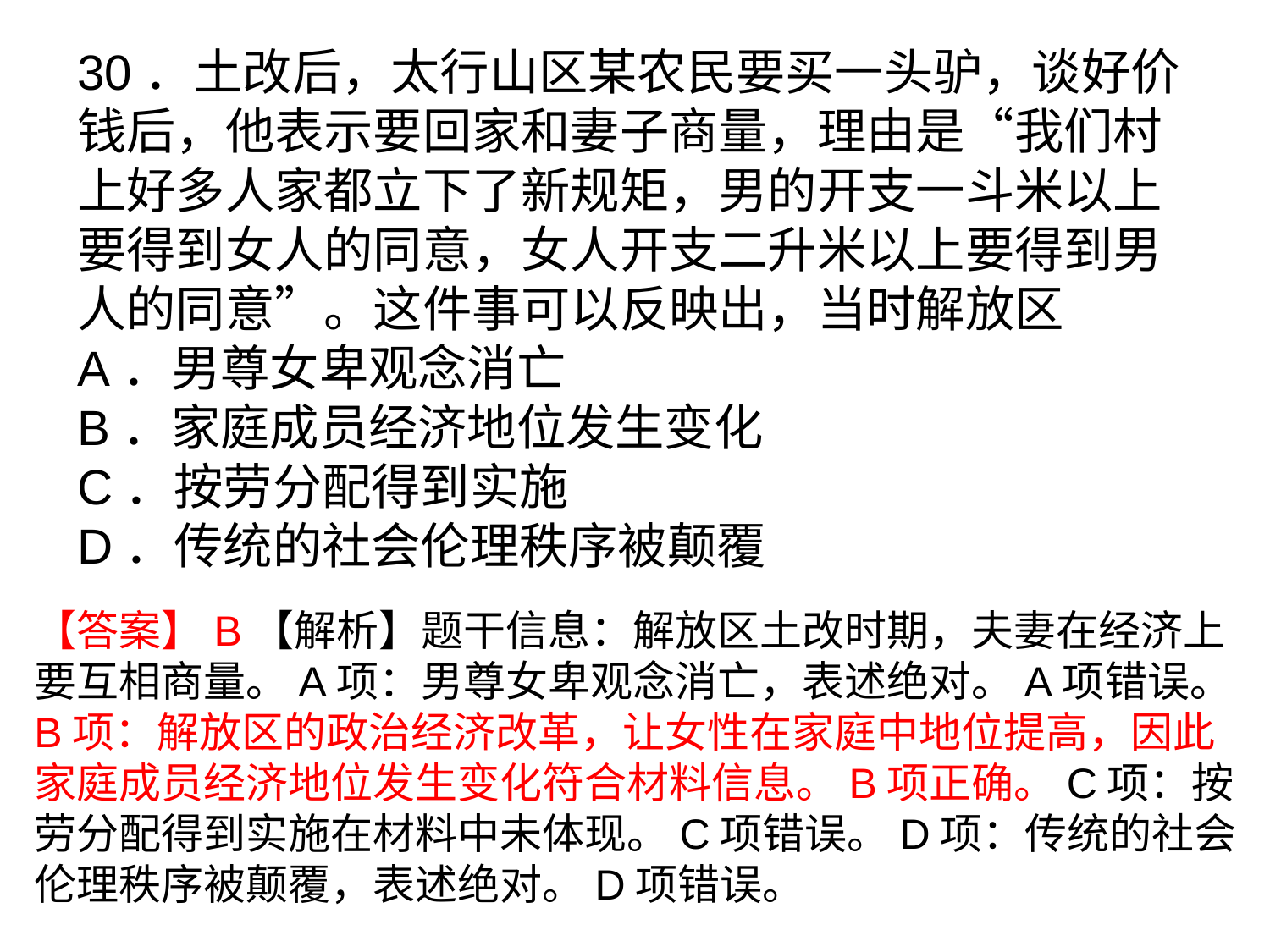

30．土改后，太行山区某农民要买一头驴，谈好价钱后，他表示要回家和妻子商量，理由是“我们村上好多人家都立下了新规矩，男的开支一斗米以上要得到女人的同意，女人开支二升米以上要得到男人的同意”。这件事可以反映出，当时解放区
A．男尊女卑观念消亡
B．家庭成员经济地位发生变化
C．按劳分配得到实施
D．传统的社会伦理秩序被颠覆
【答案】B【解析】题干信息：解放区土改时期，夫妻在经济上要互相商量。A项：男尊女卑观念消亡，表述绝对。A项错误。
B项：解放区的政治经济改革，让女性在家庭中地位提高，因此家庭成员经济地位发生变化符合材料信息。B项正确。C项：按劳分配得到实施在材料中未体现。C项错误。D项：传统的社会伦理秩序被颠覆，表述绝对。D项错误。